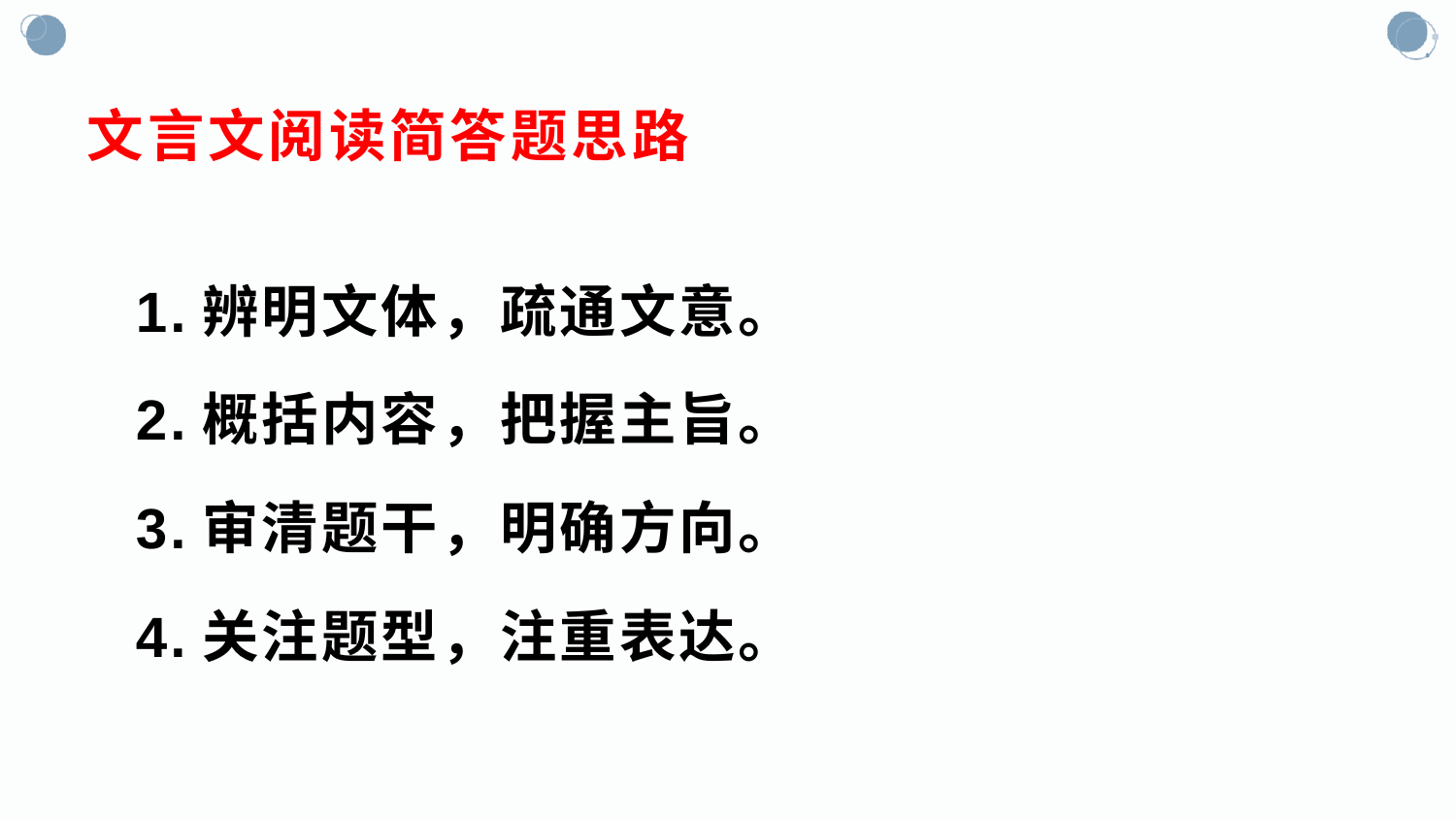

# 文言文阅读简答题思路
1.辨明文体，疏通文意。
2.概括内容，把握主旨。
3.审清题干，明确方向。
4.关注题型，注重表达。